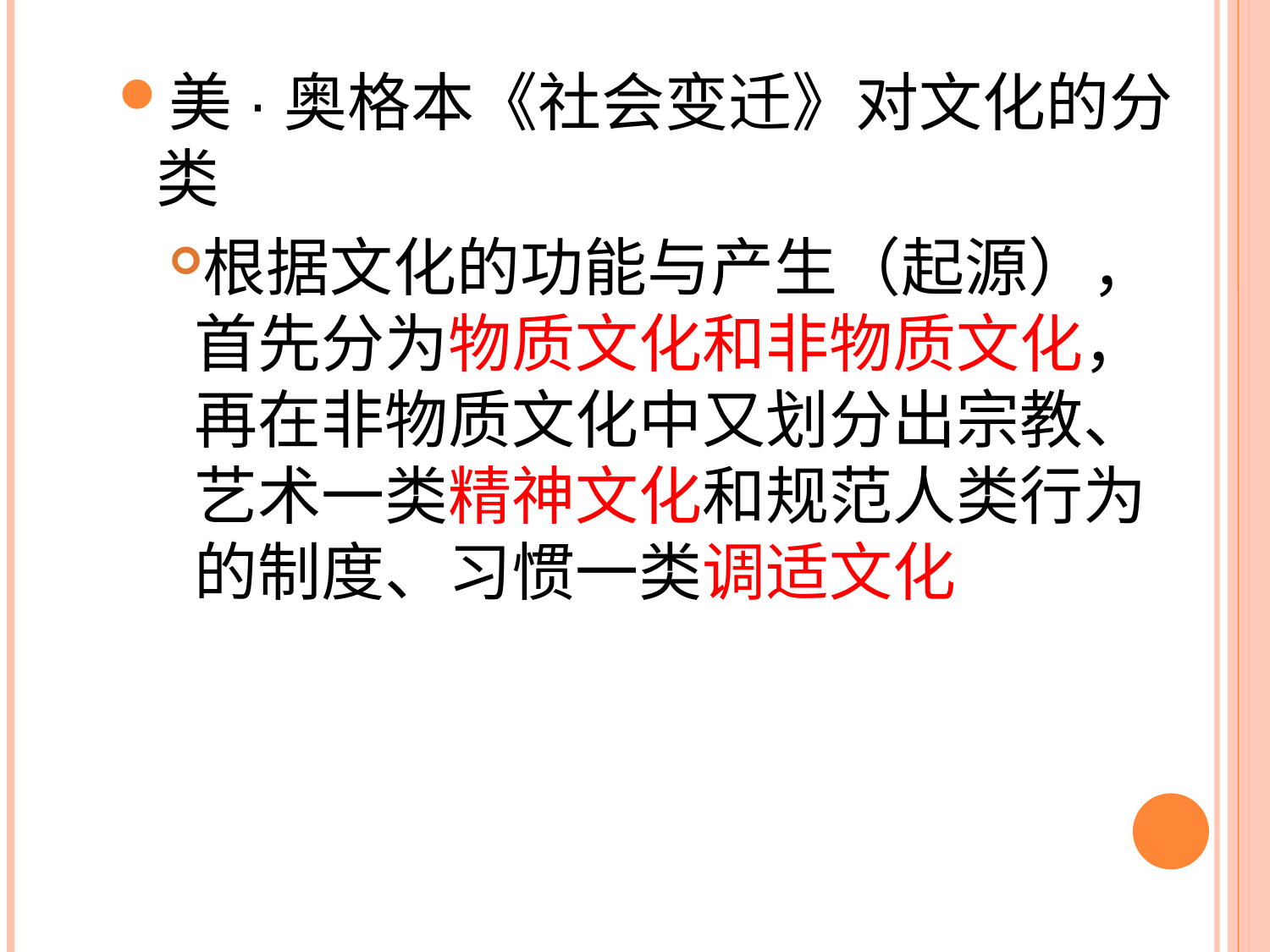

美·奥格本《社会变迁》对文化的分类
根据文化的功能与产生（起源），首先分为物质文化和非物质文化，再在非物质文化中又划分出宗教、艺术一类精神文化和规范人类行为的制度、习惯一类调适文化